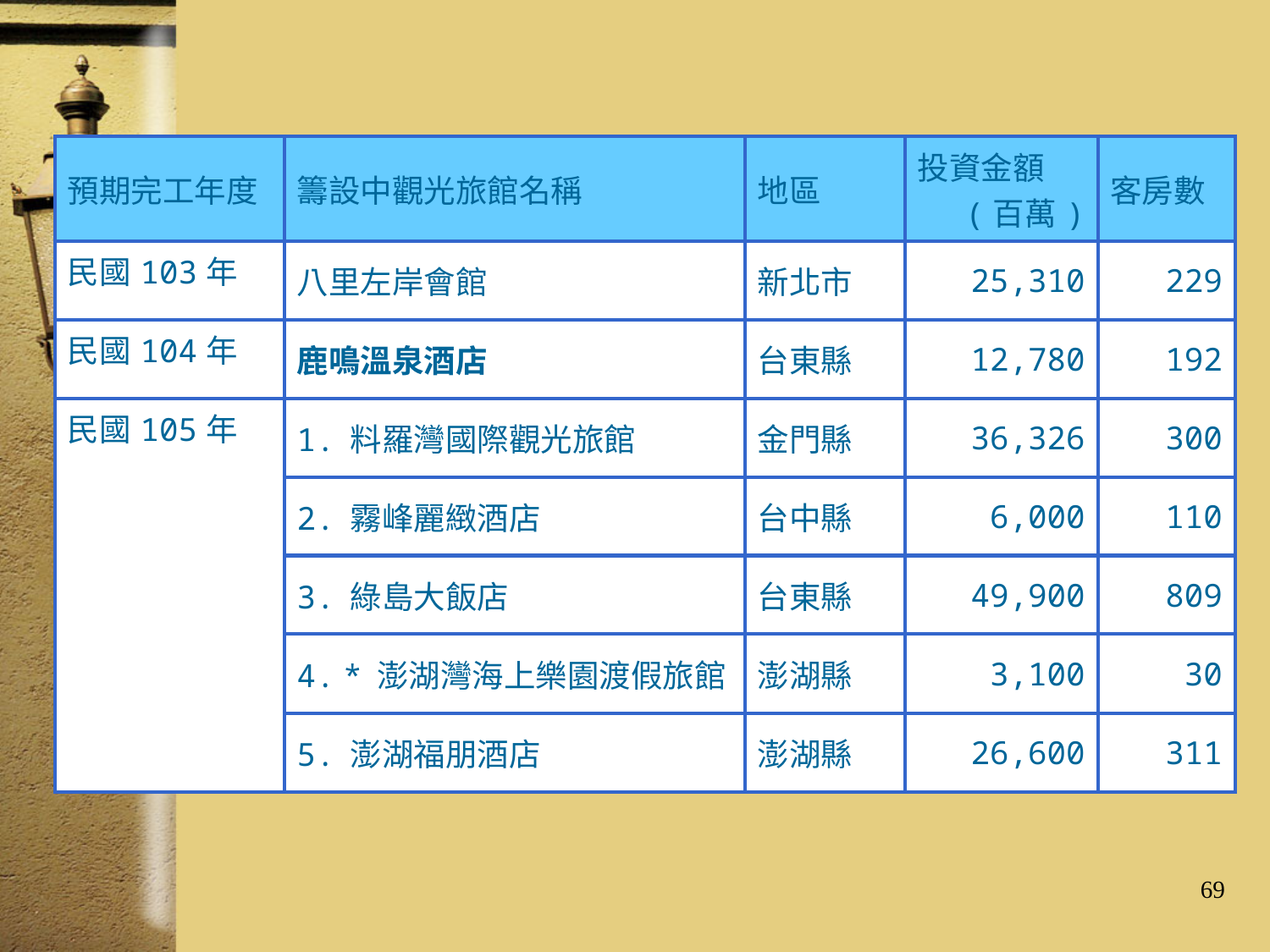

#
| 預期完工年度 | 籌設中觀光旅館名稱 | 地區 | 投資金額(百萬) | 客房數 |
| --- | --- | --- | --- | --- |
| 民國103年 | 八里左岸會館 | 新北市 | 25,310 | 229 |
| 民國104年 | 鹿鳴溫泉酒店 | 台東縣 | 12,780 | 192 |
| 民國105年 | 1. 料羅灣國際觀光旅館 | 金門縣 | 36,326 | 300 |
|  | 2. 霧峰麗緻酒店 | 台中縣 | 6,000 | 110 |
|  | 3. 綠島大飯店 | 台東縣 | 49,900 | 809 |
|  | 4. \* 澎湖灣海上樂園渡假旅館 | 澎湖縣 | 3,100 | 30 |
|  | 5. 澎湖福朋酒店 | 澎湖縣 | 26,600 | 311 |
69